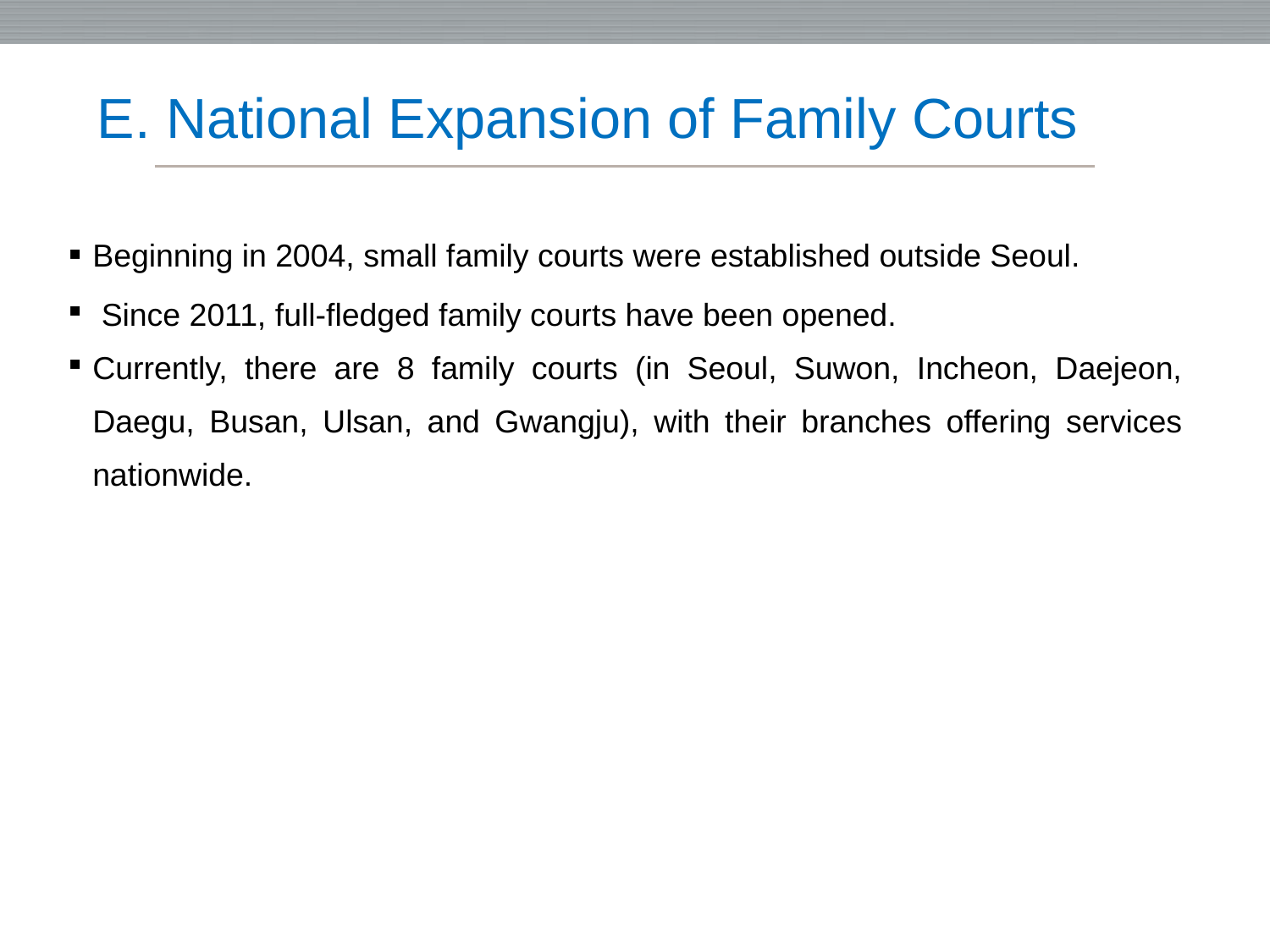

특례법 입법 경위와 목적
﻿E. National Expansion of Family Courts
| ﻿Beginning in 2004, small family courts were established outside Seoul. Since 2011, full-fledged family courts have been opened. Currently, there are 8 family courts (in Seoul, Suwon, Incheon, Daejeon, Daegu, Busan, Ulsan, and Gwangju), with their branches offering services nationwide. |
| --- |